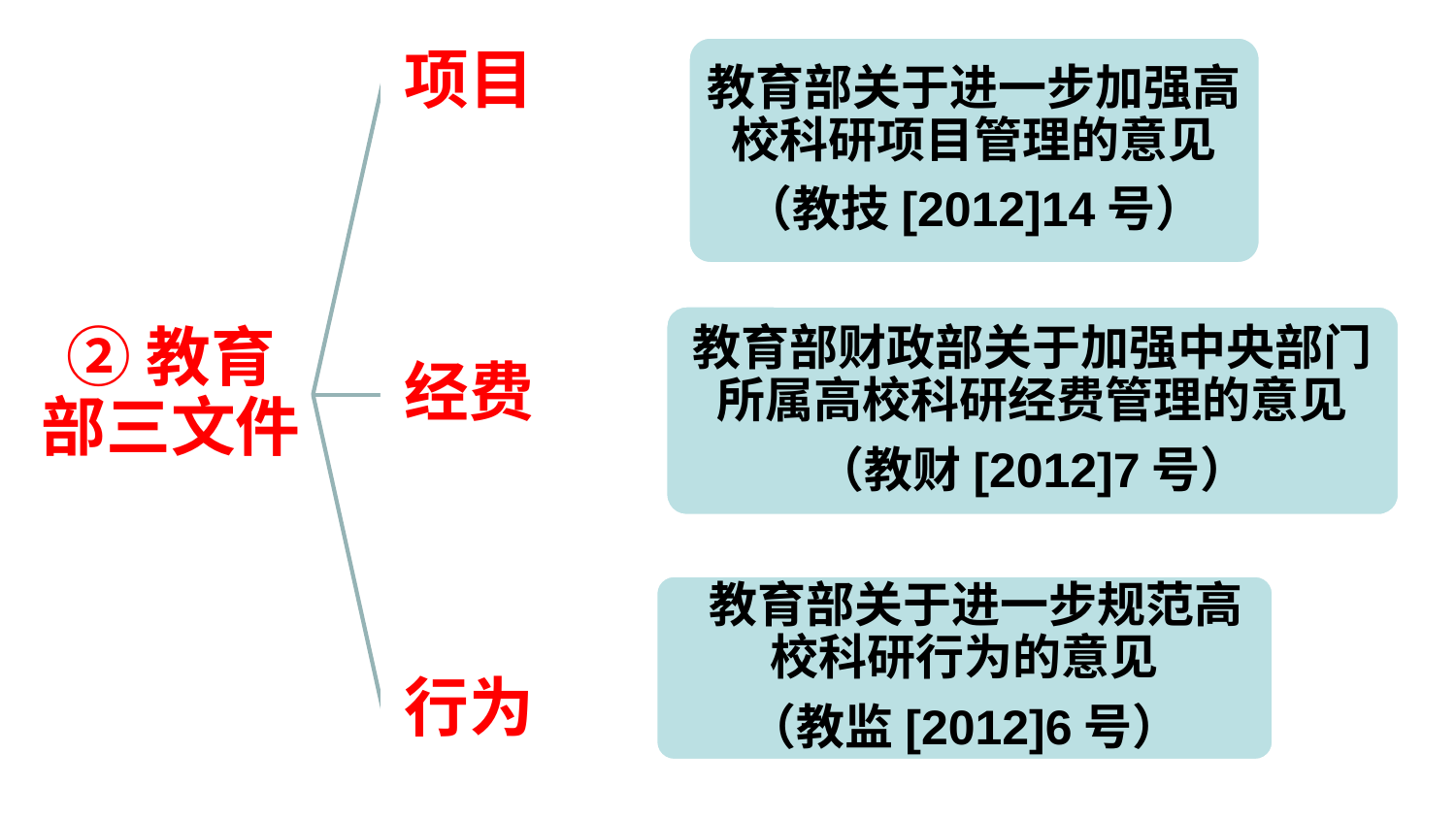

②教育部三文件

项目

经费

行为
故事大概---
 教育部关于进一步规范高校科研行为的意见
（教监[2012]6号）
教育部财政部关于加强中央部门所属高校科研经费管理的意见
（教财[2012]7号）
教育部关于进一步加强高校科研项目管理的意见
（教技[2012]14号）